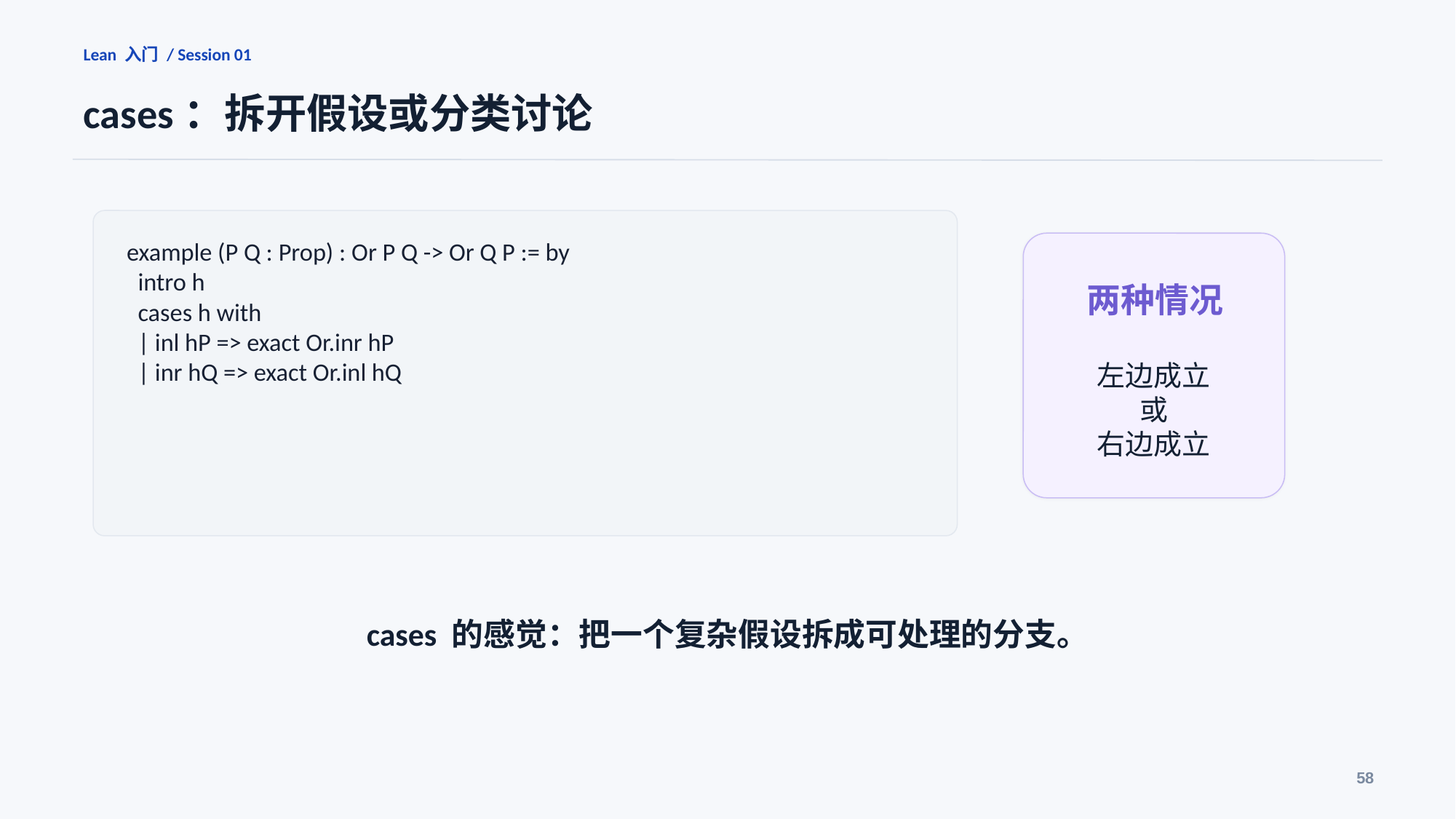

Lean 入门 / Session 01
cases：拆开假设或分类讨论

example (P Q : Prop) : Or P Q -> Or Q P := by
  intro h
  cases h with
  | inl hP => exact Or.inr hP
  | inr hQ => exact Or.inl hQ

两种情况
左边成立
或
右边成立
cases 的感觉：把一个复杂假设拆成可处理的分支。
58